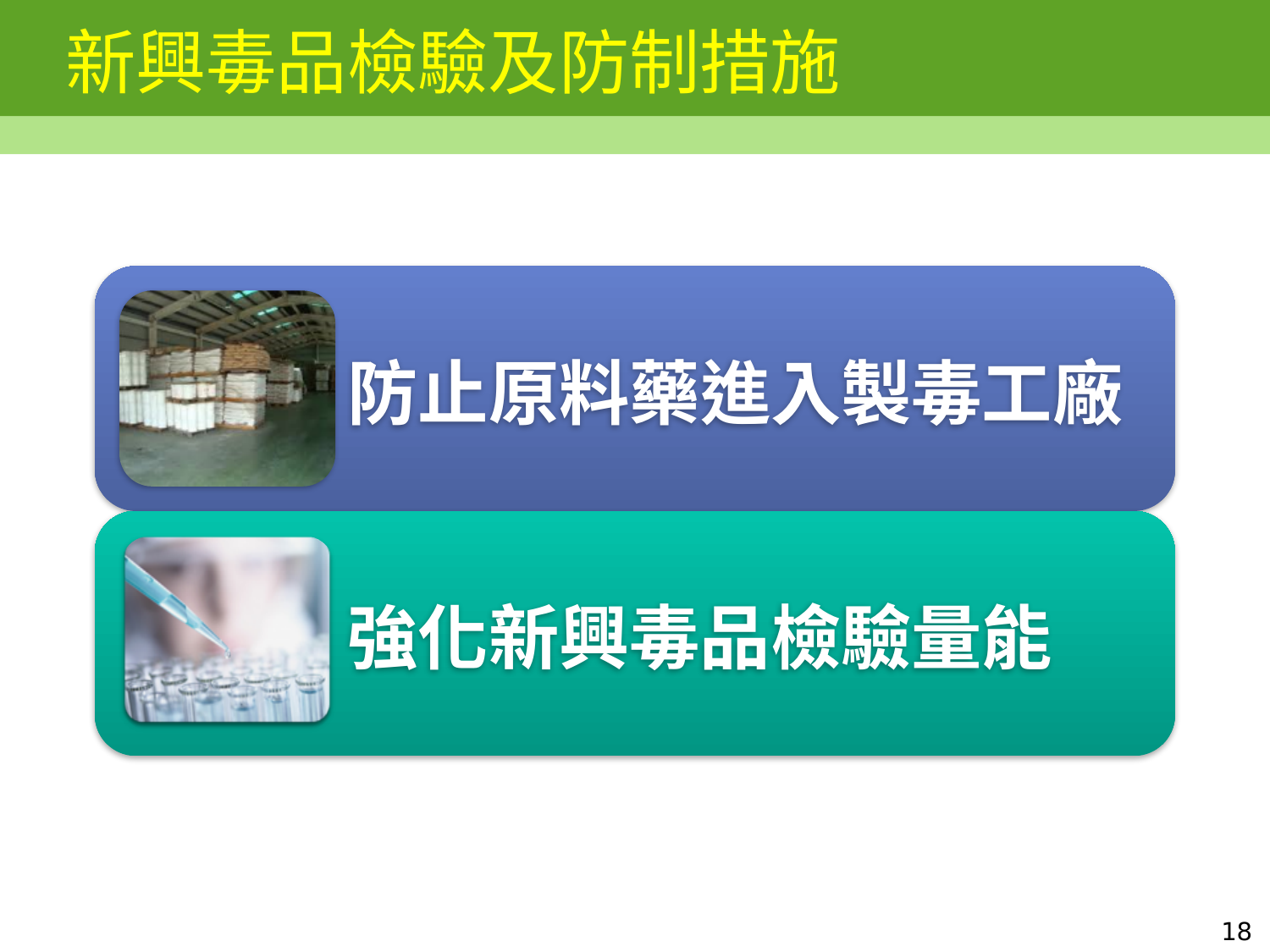

# 新興毒品檢驗及防制措施
防止原料藥進入製毒工廠
強化新興毒品檢驗量能
18